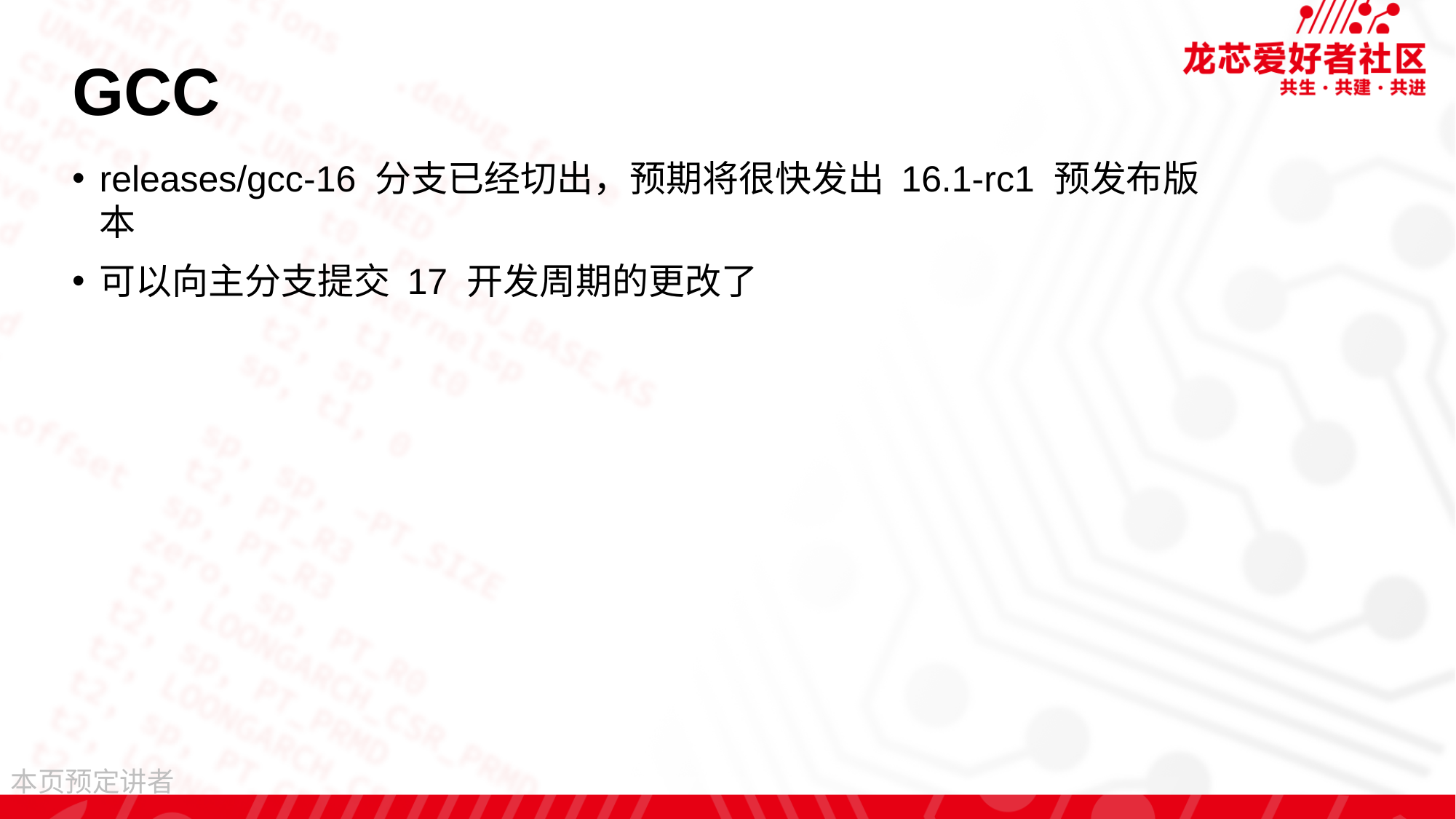

# GCC
releases/gcc-16 分支已经切出，预期将很快发出 16.1-rc1 预发布版本
可以向主分支提交 17 开发周期的更改了